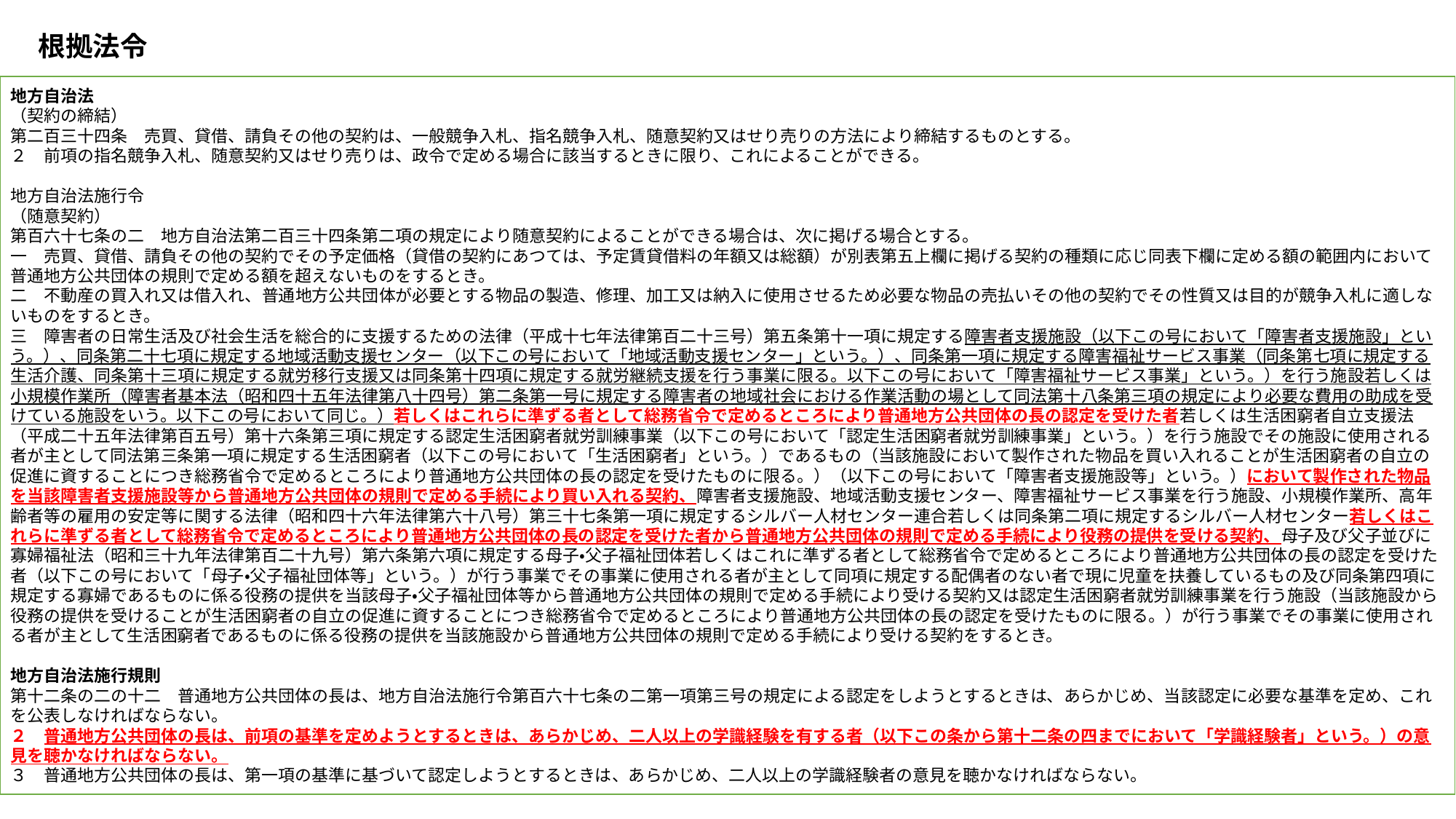

根拠法令
地方自治法
（契約の締結）
第二百三十四条　売買、貸借、請負その他の契約は、一般競争入札、指名競争入札、随意契約又はせり売りの方法により締結するものとする。
２　前項の指名競争入札、随意契約又はせり売りは、政令で定める場合に該当するときに限り、これによることができる。

地方自治法施行令
（随意契約）
第百六十七条の二　地方自治法第二百三十四条第二項の規定により随意契約によることができる場合は、次に掲げる場合とする。
一　売買、貸借、請負その他の契約でその予定価格（貸借の契約にあつては、予定賃貸借料の年額又は総額）が別表第五上欄に掲げる契約の種類に応じ同表下欄に定める額の範囲内において普通地方公共団体の規則で定める額を超えないものをするとき。
二　不動産の買入れ又は借入れ、普通地方公共団体が必要とする物品の製造、修理、加工又は納入に使用させるため必要な物品の売払いその他の契約でその性質又は目的が競争入札に適しないものをするとき。
三　障害者の日常生活及び社会生活を総合的に支援するための法律（平成十七年法律第百二十三号）第五条第十一項に規定する障害者支援施設（以下この号において「障害者支援施設」という。）、同条第二十七項に規定する地域活動支援センター（以下この号において「地域活動支援センター」という。）、同条第一項に規定する障害福祉サービス事業（同条第七項に規定する生活介護、同条第十三項に規定する就労移行支援又は同条第十四項に規定する就労継続支援を行う事業に限る。以下この号において「障害福祉サービス事業」という。）を行う施設若しくは小規模作業所（障害者基本法（昭和四十五年法律第八十四号）第二条第一号に規定する障害者の地域社会における作業活動の場として同法第十八条第三項の規定により必要な費用の助成を受けている施設をいう。以下この号において同じ。）若しくはこれらに準ずる者として総務省令で定めるところにより普通地方公共団体の長の認定を受けた者若しくは生活困窮者自立支援法（平成二十五年法律第百五号）第十六条第三項に規定する認定生活困窮者就労訓練事業（以下この号において「認定生活困窮者就労訓練事業」という。）を行う施設でその施設に使用される者が主として同法第三条第一項に規定する生活困窮者（以下この号において「生活困窮者」という。）であるもの（当該施設において製作された物品を買い入れることが生活困窮者の自立の促進に資することにつき総務省令で定めるところにより普通地方公共団体の長の認定を受けたものに限る。）（以下この号において「障害者支援施設等」という。）において製作された物品を当該障害者支援施設等から普通地方公共団体の規則で定める手続により買い入れる契約、障害者支援施設、地域活動支援センター、障害福祉サービス事業を行う施設、小規模作業所、高年齢者等の雇用の安定等に関する法律（昭和四十六年法律第六十八号）第三十七条第一項に規定するシルバー人材センター連合若しくは同条第二項に規定するシルバー人材センター若しくはこれらに準ずる者として総務省令で定めるところにより普通地方公共団体の長の認定を受けた者から普通地方公共団体の規則で定める手続により役務の提供を受ける契約、母子及び父子並びに寡婦福祉法（昭和三十九年法律第百二十九号）第六条第六項に規定する母子・父子福祉団体若しくはこれに準ずる者として総務省令で定めるところにより普通地方公共団体の長の認定を受けた者（以下この号において「母子・父子福祉団体等」という。）が行う事業でその事業に使用される者が主として同項に規定する配偶者のない者で現に児童を扶養しているもの及び同条第四項に規定する寡婦であるものに係る役務の提供を当該母子・父子福祉団体等から普通地方公共団体の規則で定める手続により受ける契約又は認定生活困窮者就労訓練事業を行う施設（当該施設から役務の提供を受けることが生活困窮者の自立の促進に資することにつき総務省令で定めるところにより普通地方公共団体の長の認定を受けたものに限る。）が行う事業でその事業に使用される者が主として生活困窮者であるものに係る役務の提供を当該施設から普通地方公共団体の規則で定める手続により受ける契約をするとき。

地方自治法施行規則
第十二条の二の十二　普通地方公共団体の長は、地方自治法施行令第百六十七条の二第一項第三号の規定による認定をしようとするときは、あらかじめ、当該認定に必要な基準を定め、これを公表しなければならない。
２　普通地方公共団体の長は、前項の基準を定めようとするときは、あらかじめ、二人以上の学識経験を有する者（以下この条から第十二条の四までにおいて「学識経験者」という。）の意見を聴かなければならない。
３　普通地方公共団体の長は、第一項の基準に基づいて認定しようとするときは、あらかじめ、二人以上の学識経験者の意見を聴かなければならない。